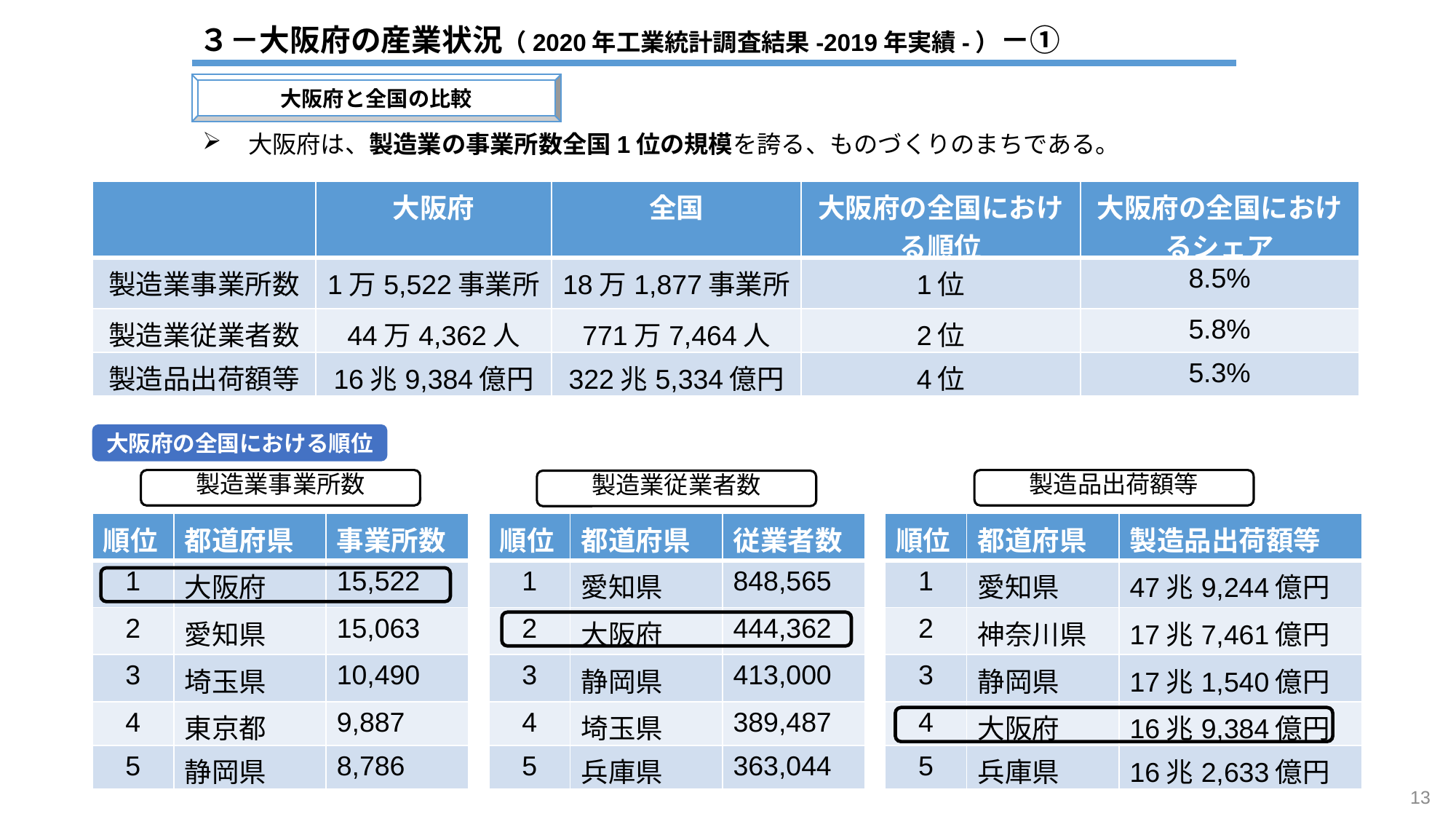

３－大阪府の産業状況（2020年工業統計調査結果-2019年実績-）－①
大阪府と全国の比較
　大阪府は、製造業の事業所数全国1位の規模を誇る、ものづくりのまちである。
|  | 大阪府 | 全国 | 大阪府の全国における順位 | 大阪府の全国におけるシェア |
| --- | --- | --- | --- | --- |
| 製造業事業所数 | 1万5,522事業所 | 18万1,877事業所 | 1位 | 8.5% |
| 製造業従業者数 | 44万4,362人 | 771万7,464人 | 2位 | 5.8% |
| 製造品出荷額等 | 16兆9,384億円 | 322兆5,334億円 | 4位 | 5.3% |
大阪府の全国における順位
製造業事業所数
製造品出荷額等
製造業従業者数
| 順位 | 都道府県 | 事業所数 |
| --- | --- | --- |
| 1 | 大阪府 | 15,522 |
| 2 | 愛知県 | 15,063 |
| 3 | 埼玉県 | 10,490 |
| 4 | 東京都 | 9,887 |
| 5 | 静岡県 | 8,786 |
| 順位 | 都道府県 | 従業者数 |
| --- | --- | --- |
| 1 | 愛知県 | 848,565 |
| 2 | 大阪府 | 444,362 |
| 3 | 静岡県 | 413,000 |
| 4 | 埼玉県 | 389,487 |
| 5 | 兵庫県 | 363,044 |
| 順位 | 都道府県 | 製造品出荷額等 |
| --- | --- | --- |
| 1 | 愛知県 | 47兆9,244億円 |
| 2 | 神奈川県 | 17兆7,461億円 |
| 3 | 静岡県 | 17兆1,540億円 |
| 4 | 大阪府 | 16兆9,384億円 |
| 5 | 兵庫県 | 16兆2,633億円 |

13